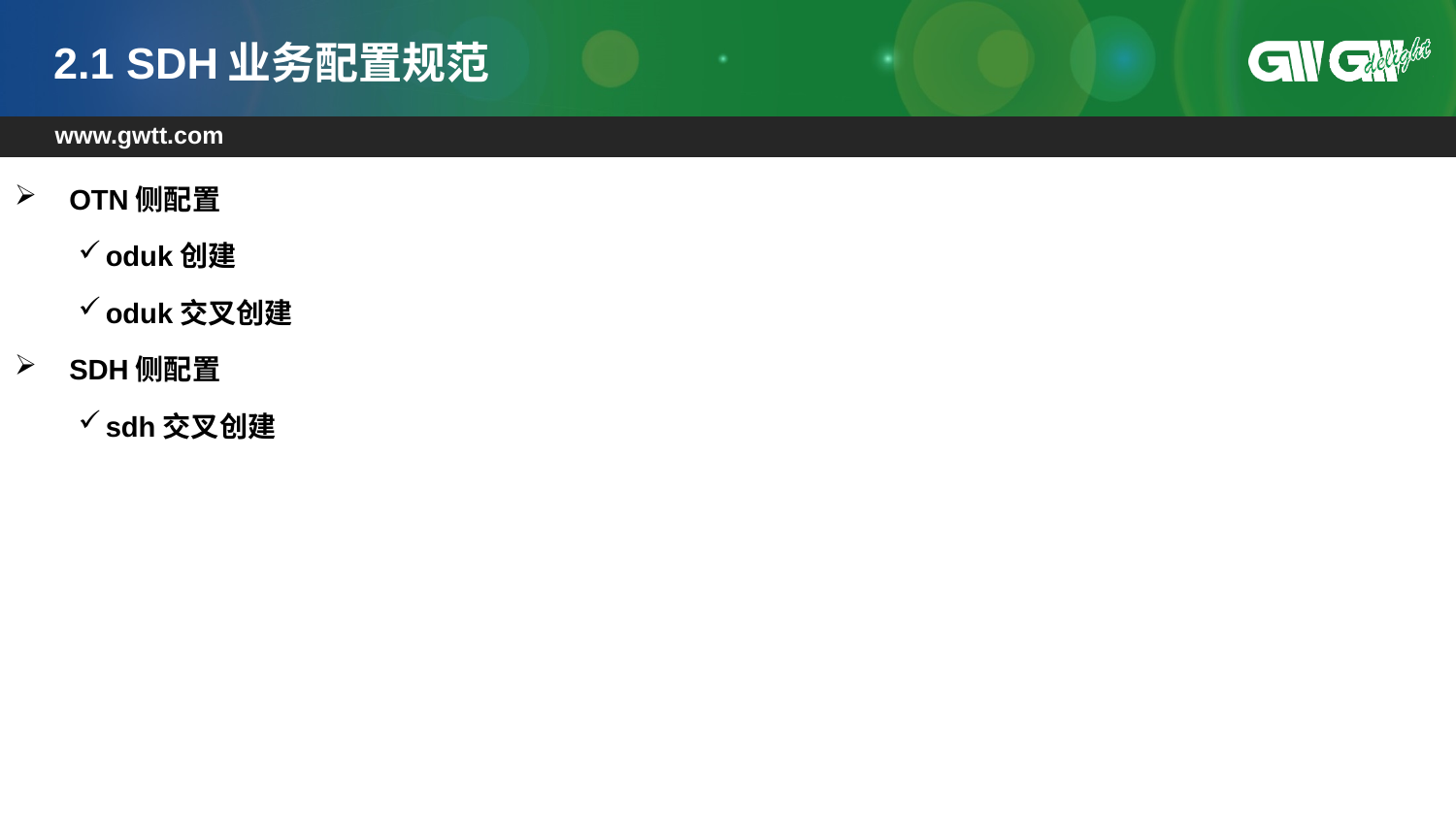

# 2.1 SDH业务配置规范
OTN侧配置
oduk创建
oduk交叉创建
SDH侧配置
sdh交叉创建